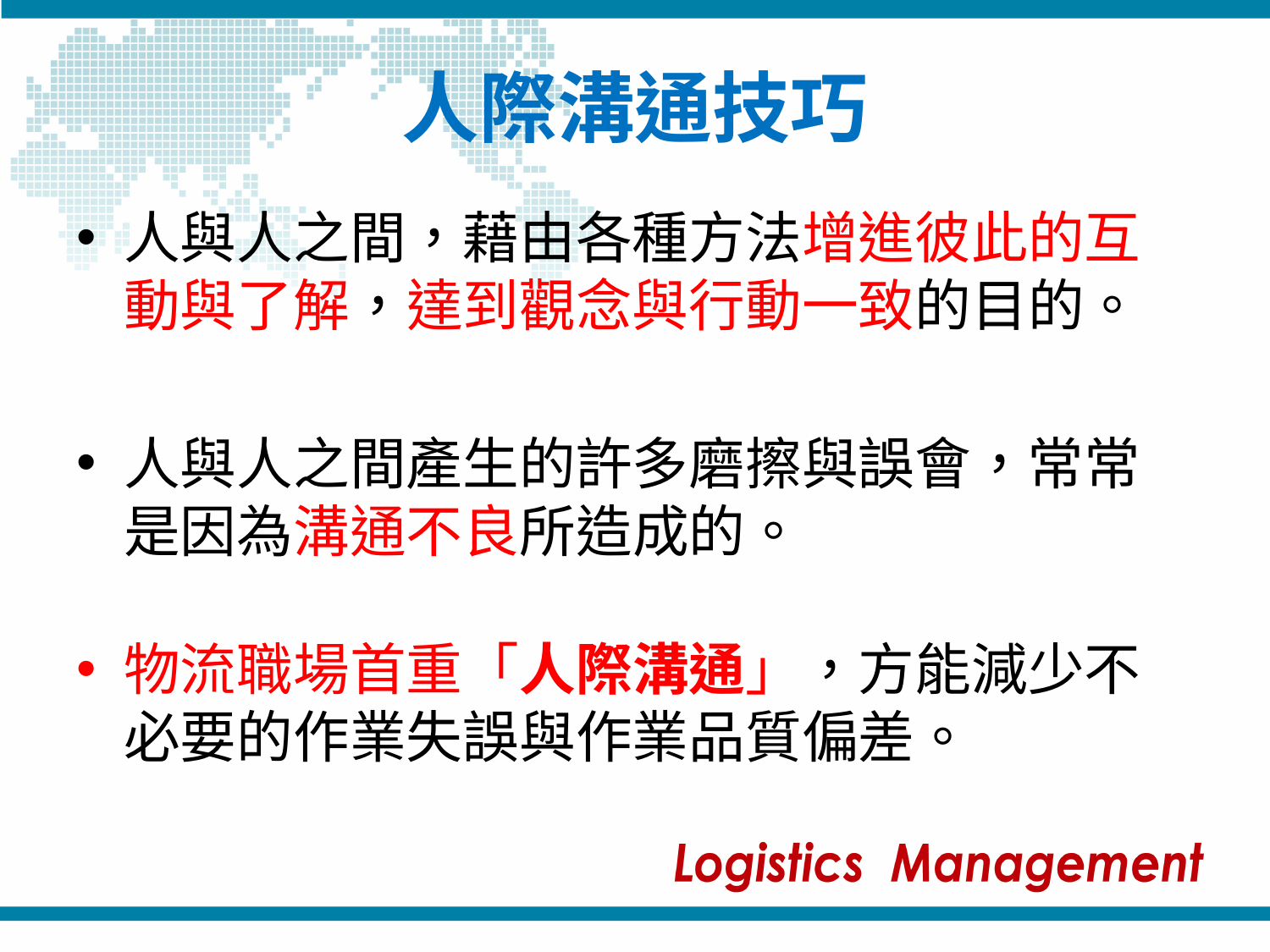

# 人際溝通技巧
人與人之間，藉由各種方法增進彼此的互動與了解，達到觀念與行動一致的目的。

人與人之間產生的許多磨擦與誤會，常常是因為溝通不良所造成的。

物流職場首重「人際溝通」，方能減少不必要的作業失誤與作業品質偏差。